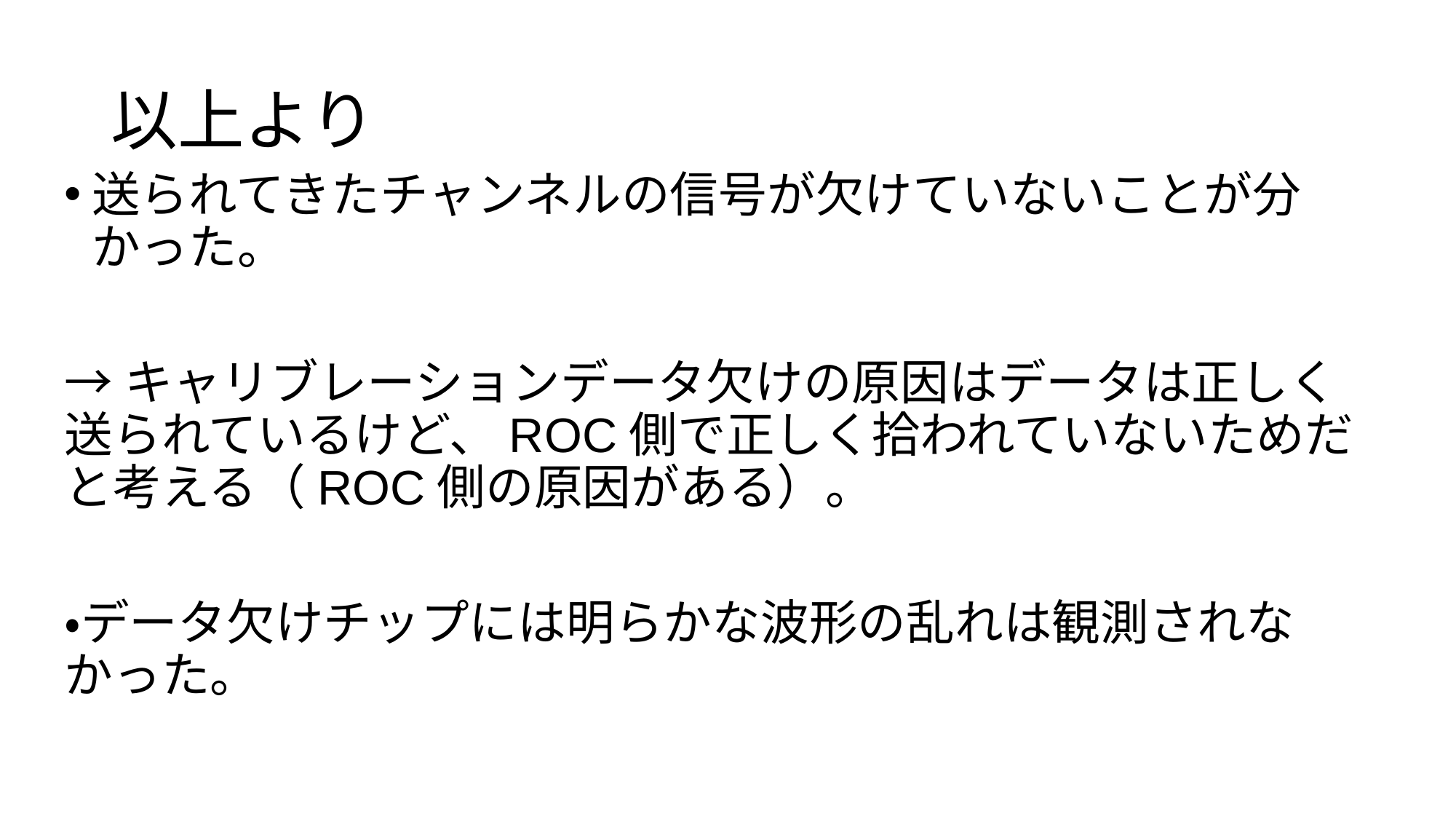

# 以上より
送られてきたチャンネルの信号が欠けていないことが分かった。

→キャリブレーションデータ欠けの原因はデータは正しく送られているけど、ROC側で正しく拾われていないためだと考える（ROC側の原因がある）。

・データ欠けチップには明らかな波形の乱れは観測されなかった。